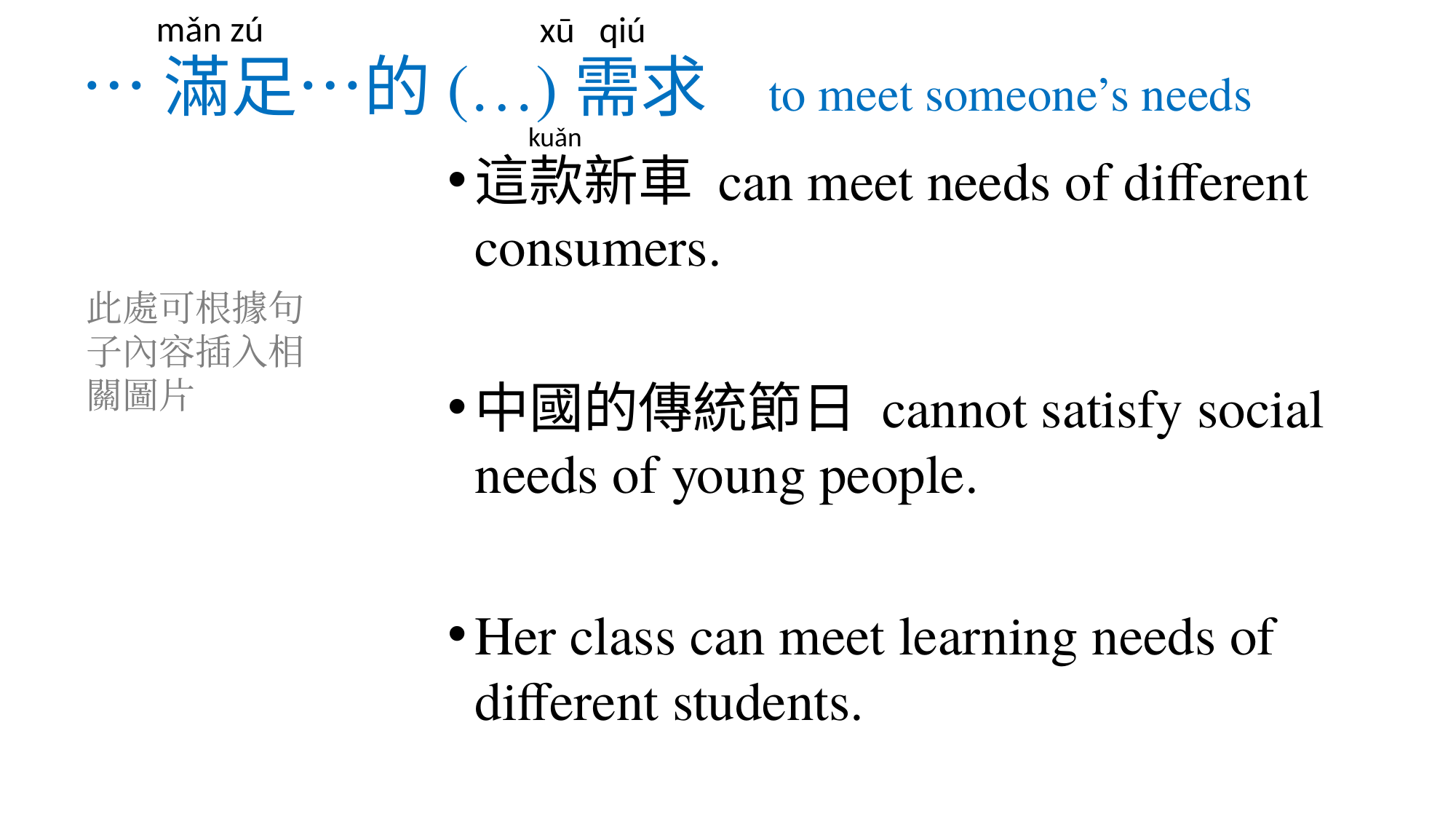

mǎn zú
xū   qiú
# …滿足…的(…)需求   to meet someone’s needs
kuǎn
這款新車 can meet needs of different consumers.

中國的傳統節日 cannot satisfy social needs of young people.

Her class can meet learning needs of different students.
此處可根據句子內容插入相關圖片